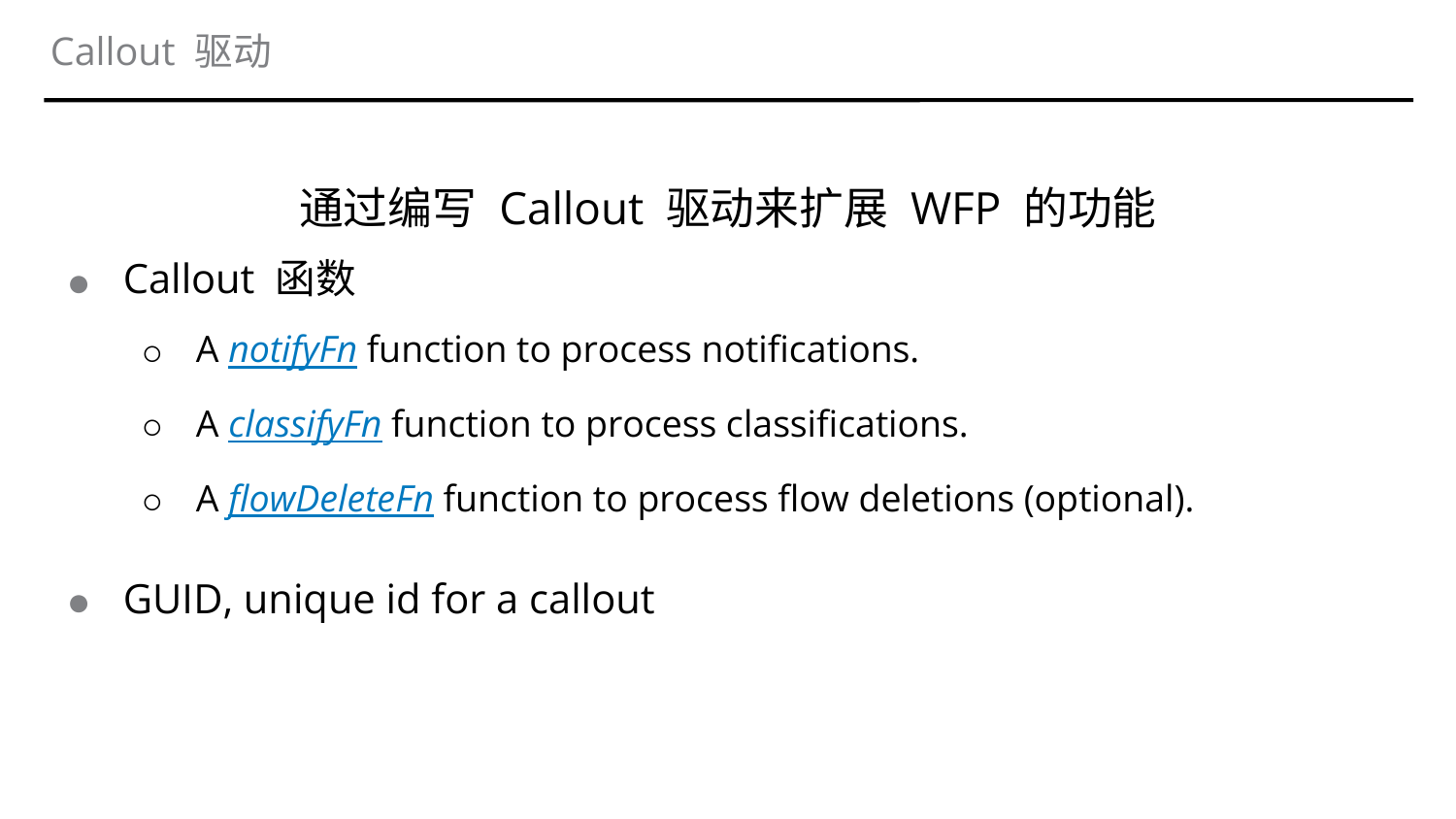

# Callout 驱动
通过编写 Callout 驱动来扩展 WFP 的功能
Callout 函数
A notifyFn function to process notifications.
A classifyFn function to process classifications.
A flowDeleteFn function to process flow deletions (optional).
GUID, unique id for a callout